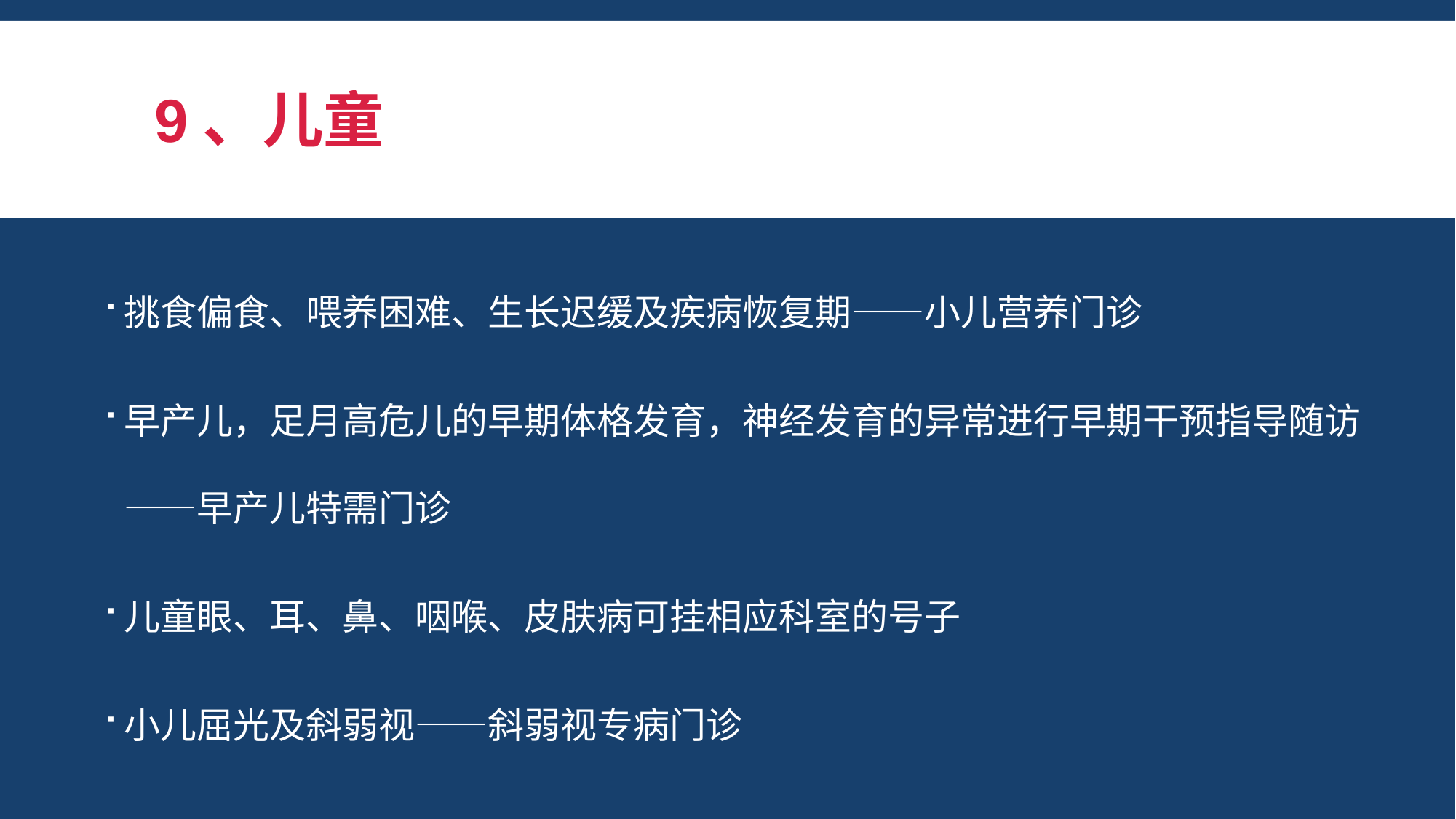

# 9、儿童
挑食偏食、喂养困难、生长迟缓及疾病恢复期——小儿营养门诊
早产儿，足月高危儿的早期体格发育，神经发育的异常进行早期干预指导随访——早产儿特需门诊
儿童眼、耳、鼻、咽喉、皮肤病可挂相应科室的号子
小儿屈光及斜弱视——斜弱视专病门诊